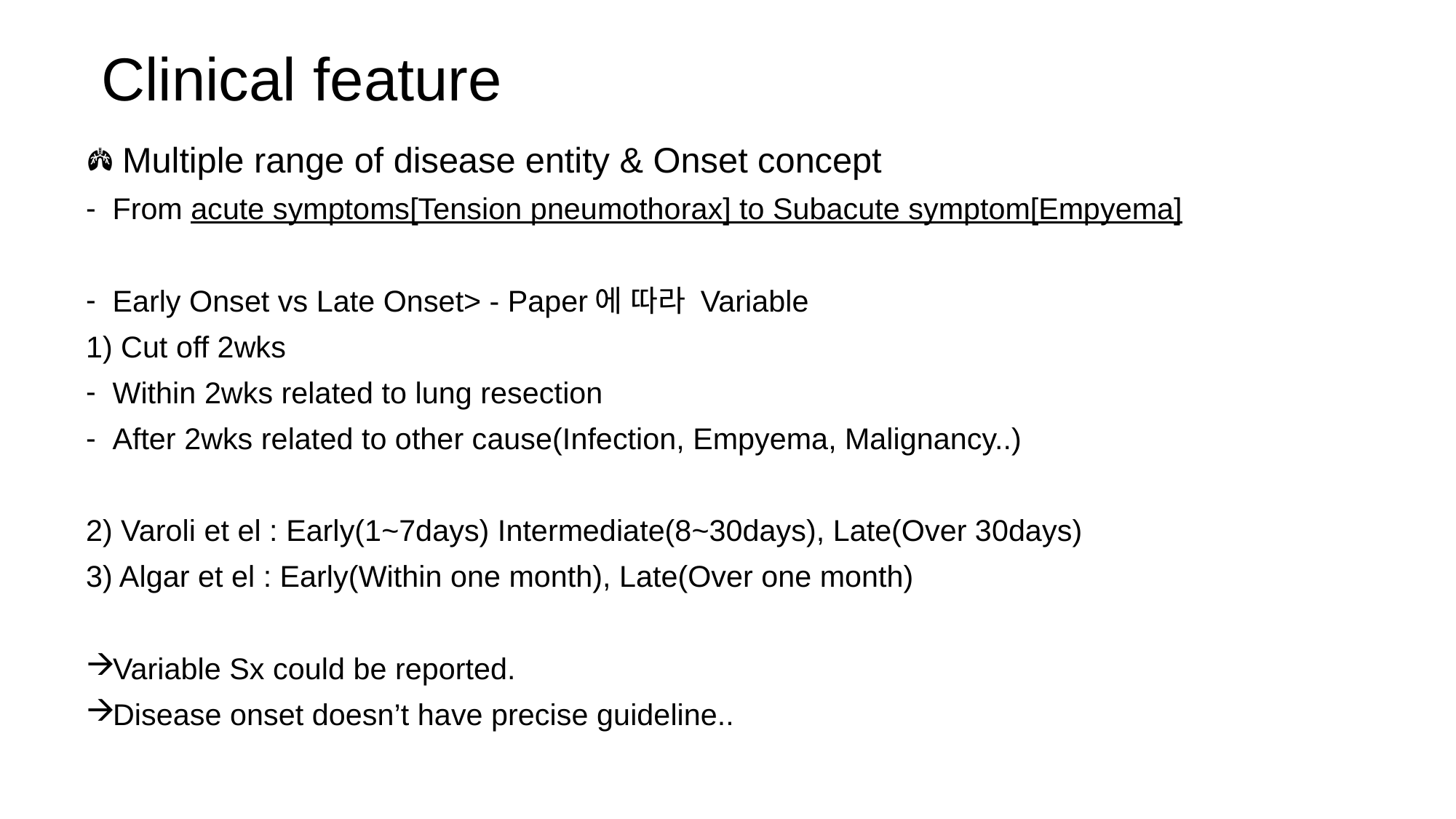

# Clinical feature
 Multiple range of disease entity & Onset concept
From acute symptoms[Tension pneumothorax] to Subacute symptom[Empyema]

Early Onset vs Late Onset> - Paper에 따라 Variable
1) Cut off 2wks
Within 2wks related to lung resection
After 2wks related to other cause(Infection, Empyema, Malignancy..)

2) Varoli et el : Early(1~7days) Intermediate(8~30days), Late(Over 30days)
3) Algar et el : Early(Within one month), Late(Over one month)

Variable Sx could be reported.
Disease onset doesn’t have precise guideline..